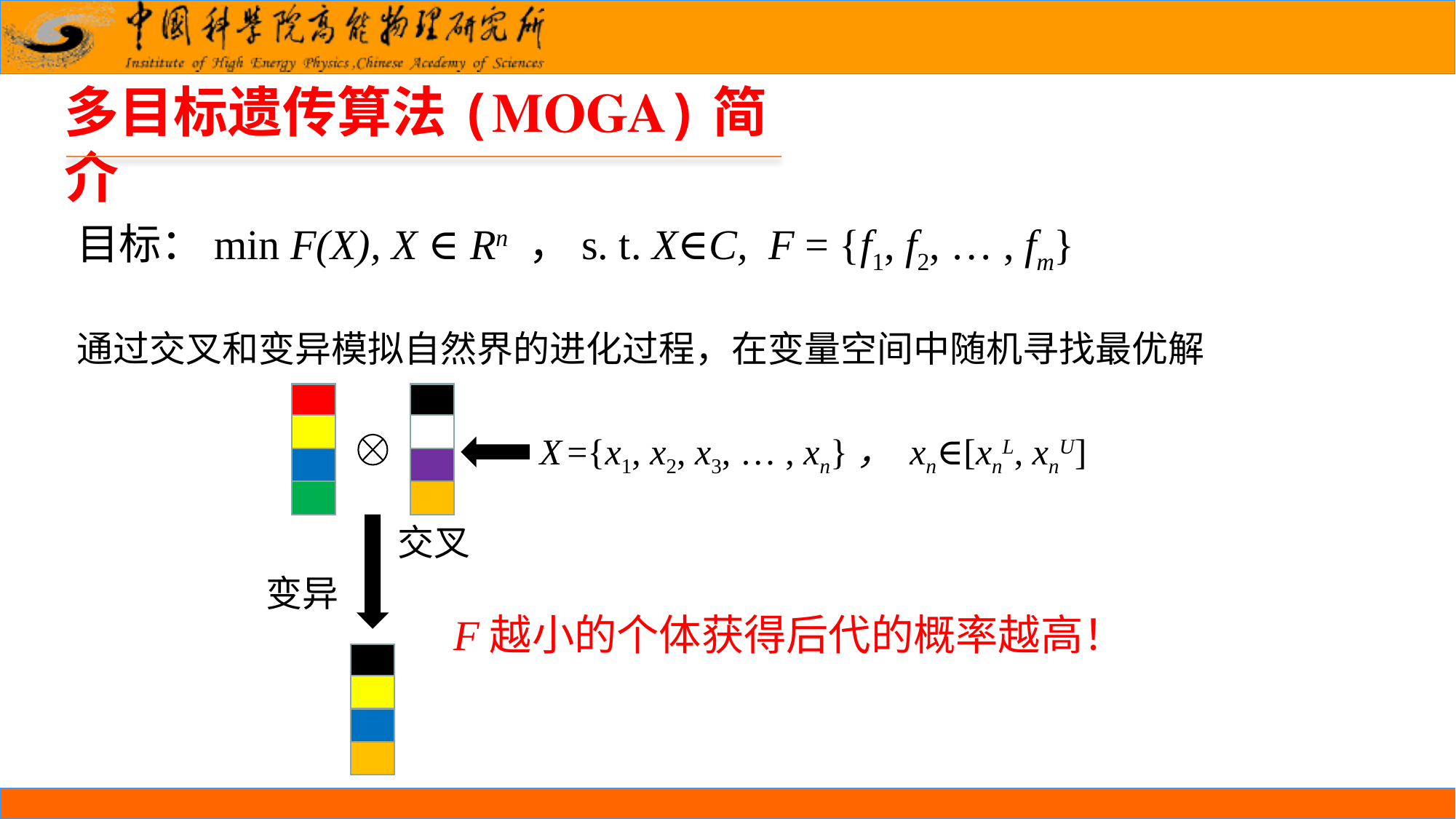

多目标遗传算法(MOGA)简介
目标：min F(X), X ∈ Rn ，s. t. X∈C,  F = {f1, f2, … , fm}

通过交叉和变异模拟自然界的进化过程，在变量空间中随机寻找最优解

X ={x1, x2, x3, … , xn}， xn∈[xnL, xnU]

交叉

变异
F越小的个体获得后代的概率越高！